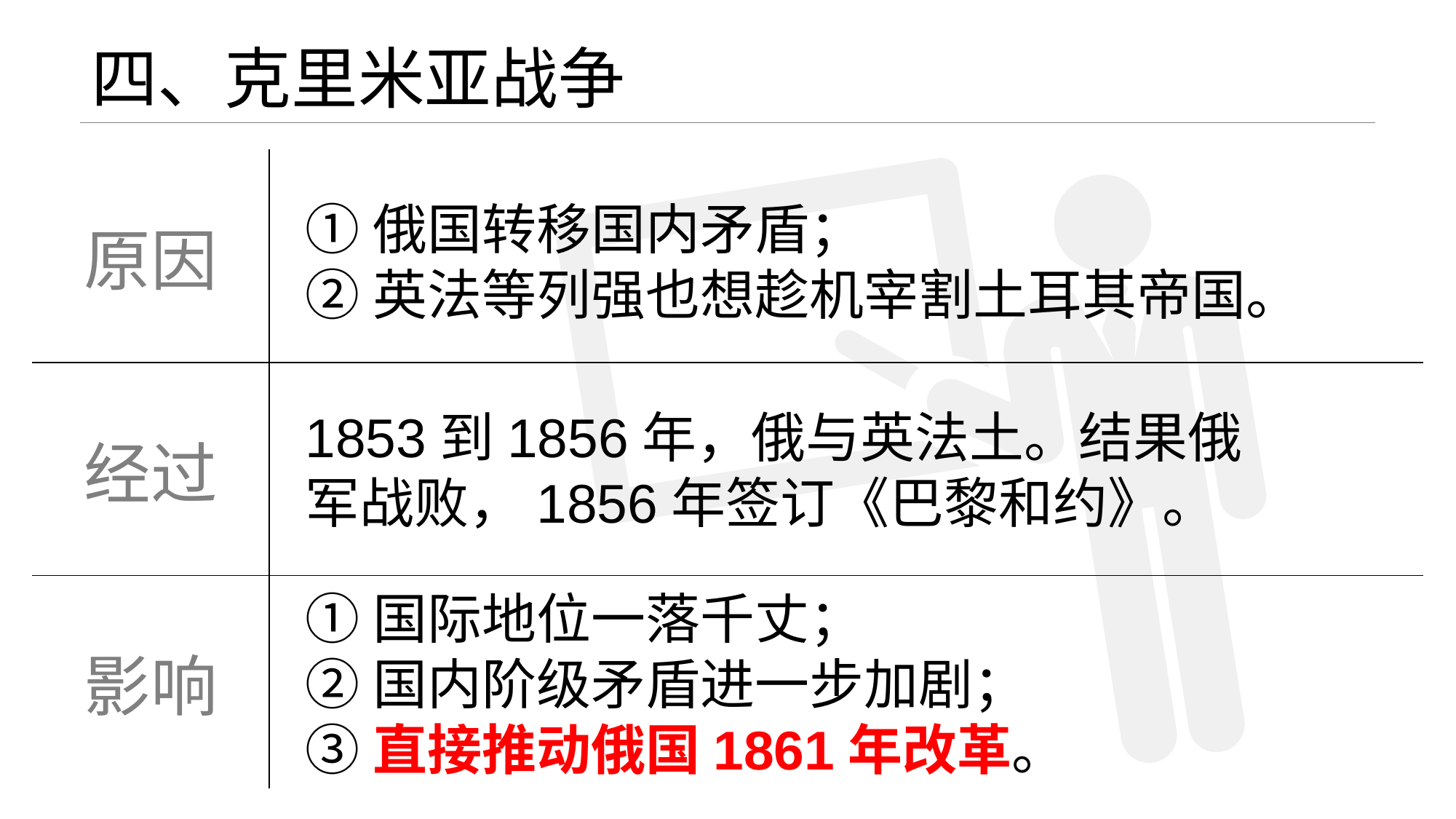

# 四、克里米亚战争
| 原因 |  |
| --- | --- |
| 经过 |  |
| 影响 |  |

①俄国转移国内矛盾；
②英法等列强也想趁机宰割土耳其帝国。
1853到1856年，俄与英法土。结果俄军战败，1856年签订《巴黎和约》。
①国际地位一落千丈；
②国内阶级矛盾进一步加剧；
③直接推动俄国1861年改革。